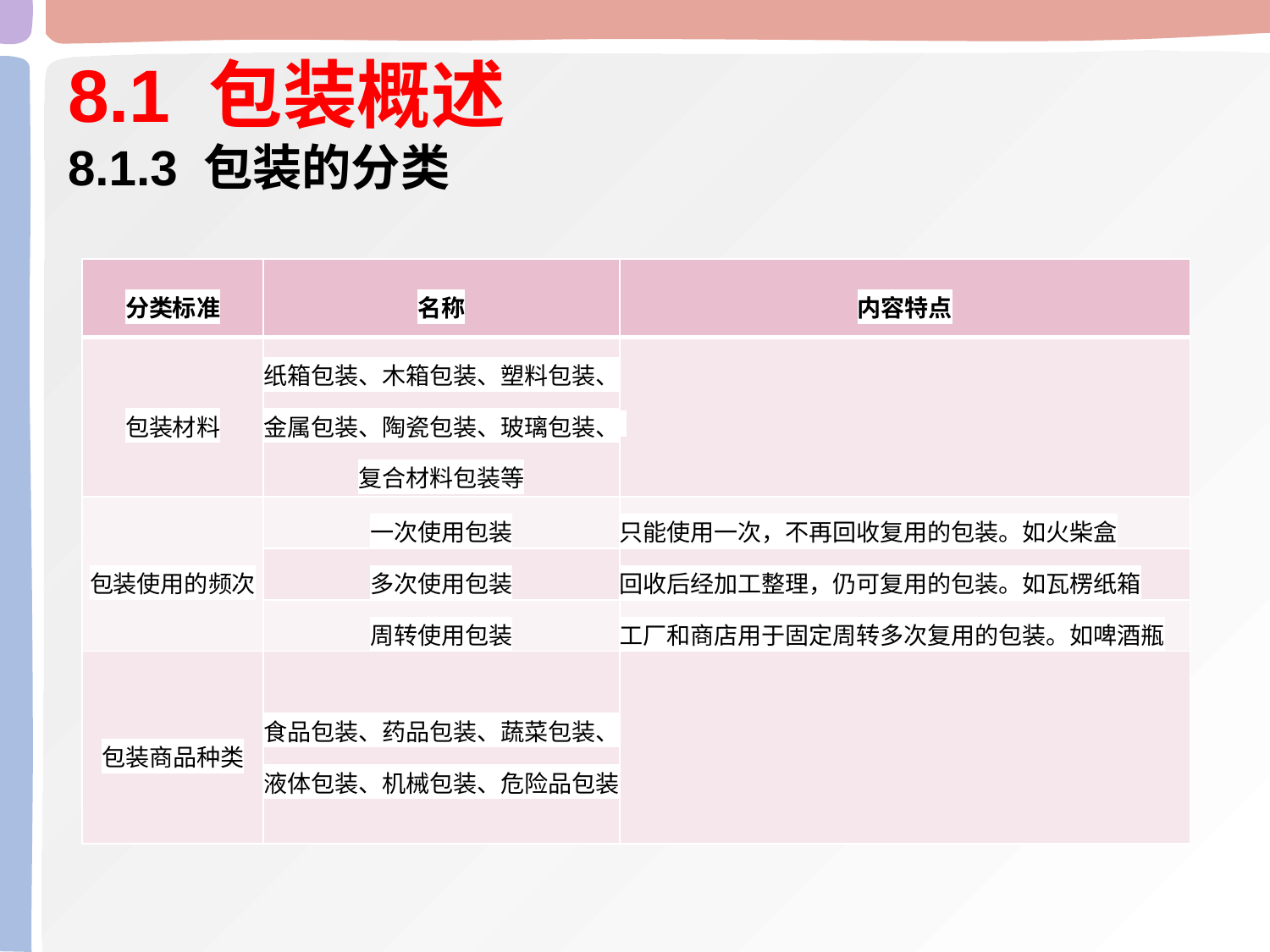

# 8.1 包装概述 8.1.3 包装的分类
| 分类标准 | 名称 | 内容特点 |
| --- | --- | --- |
| 包装材料 | 纸箱包装、木箱包装、塑料包装、金属包装、陶瓷包装、玻璃包装、复合材料包装等 |  |
| 包装使用的频次 | 一次使用包装 | 只能使用一次，不再回收复用的包装。如火柴盒 |
|  | 多次使用包装 | 回收后经加工整理，仍可复用的包装。如瓦楞纸箱 |
|  | 周转使用包装 | 工厂和商店用于固定周转多次复用的包装。如啤酒瓶 |
| 包装商品种类 | 食品包装、药品包装、蔬菜包装、液体包装、机械包装、危险品包装 |  |